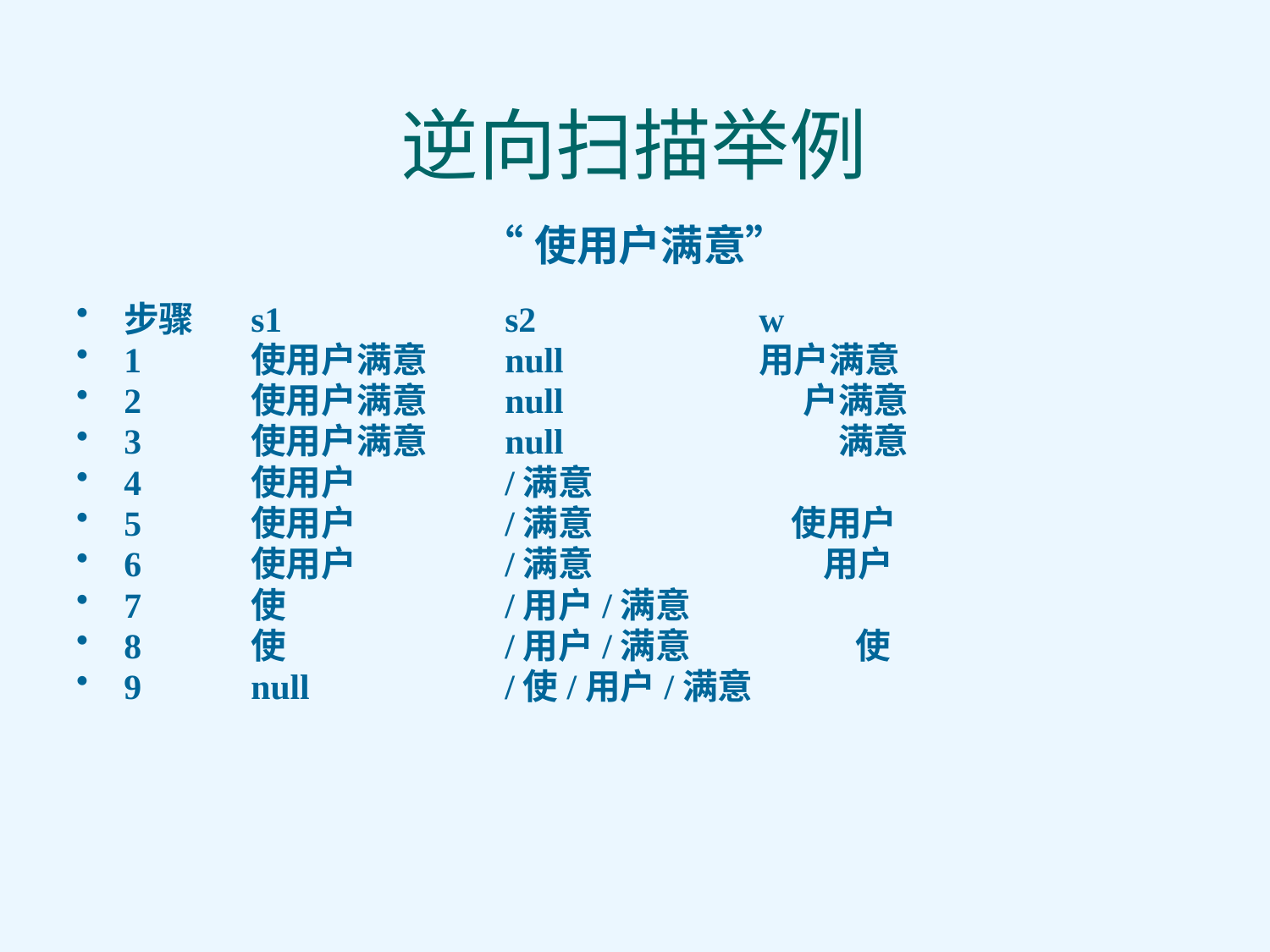

# 逆向扫描举例
“使用户满意”

步骤	s1		s2		w
1	使用户满意	null		用户满意
2	使用户满意	null		    户满意
3	使用户满意	null		        满意
4	使用户		/满意
5	使用户		/满意		    使用户
6	使用户		/满意		        用户
7	使		/用户/满意
8	使		/用户/满意	            使
9	null		/使/用户/满意